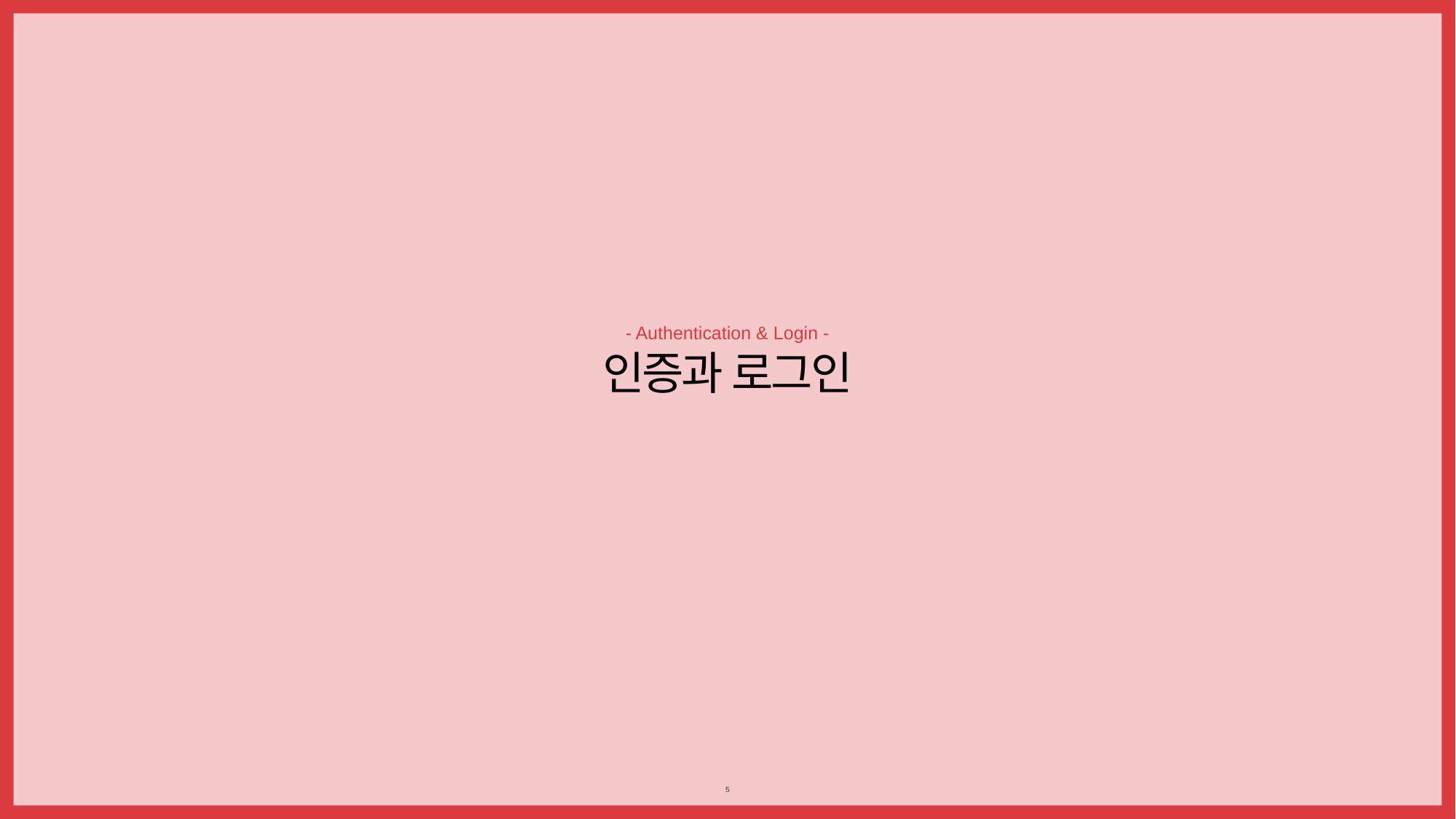

02
인증과 로그인
- Authentication & Login -